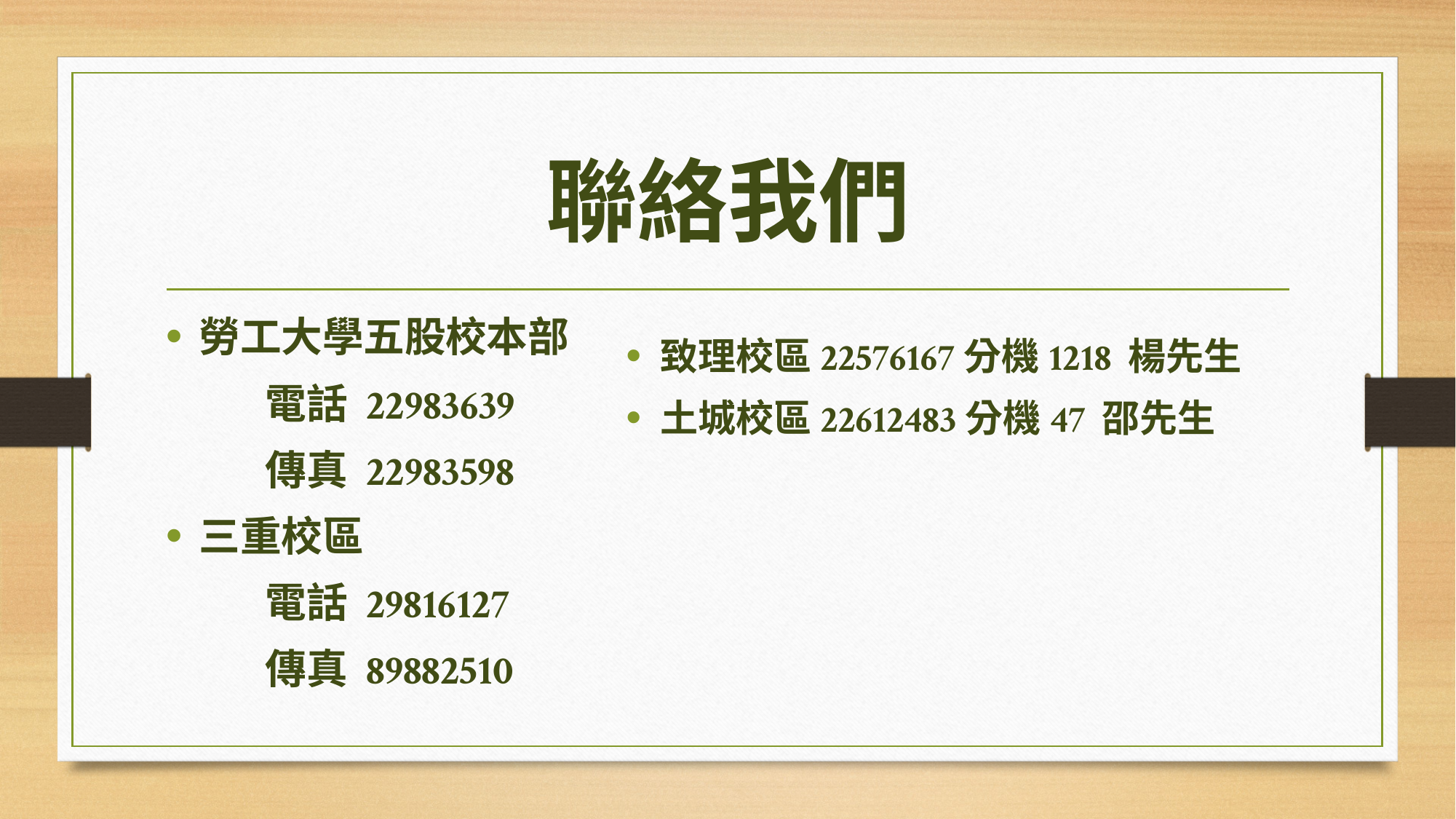

# 聯絡我們
勞工大學五股校本部
    電話 22983639
    傳真 22983598
三重校區
    電話 29816127
    傳真 89882510

致理校區22576167分機1218 楊先生
土城校區22612483分機47 邵先生